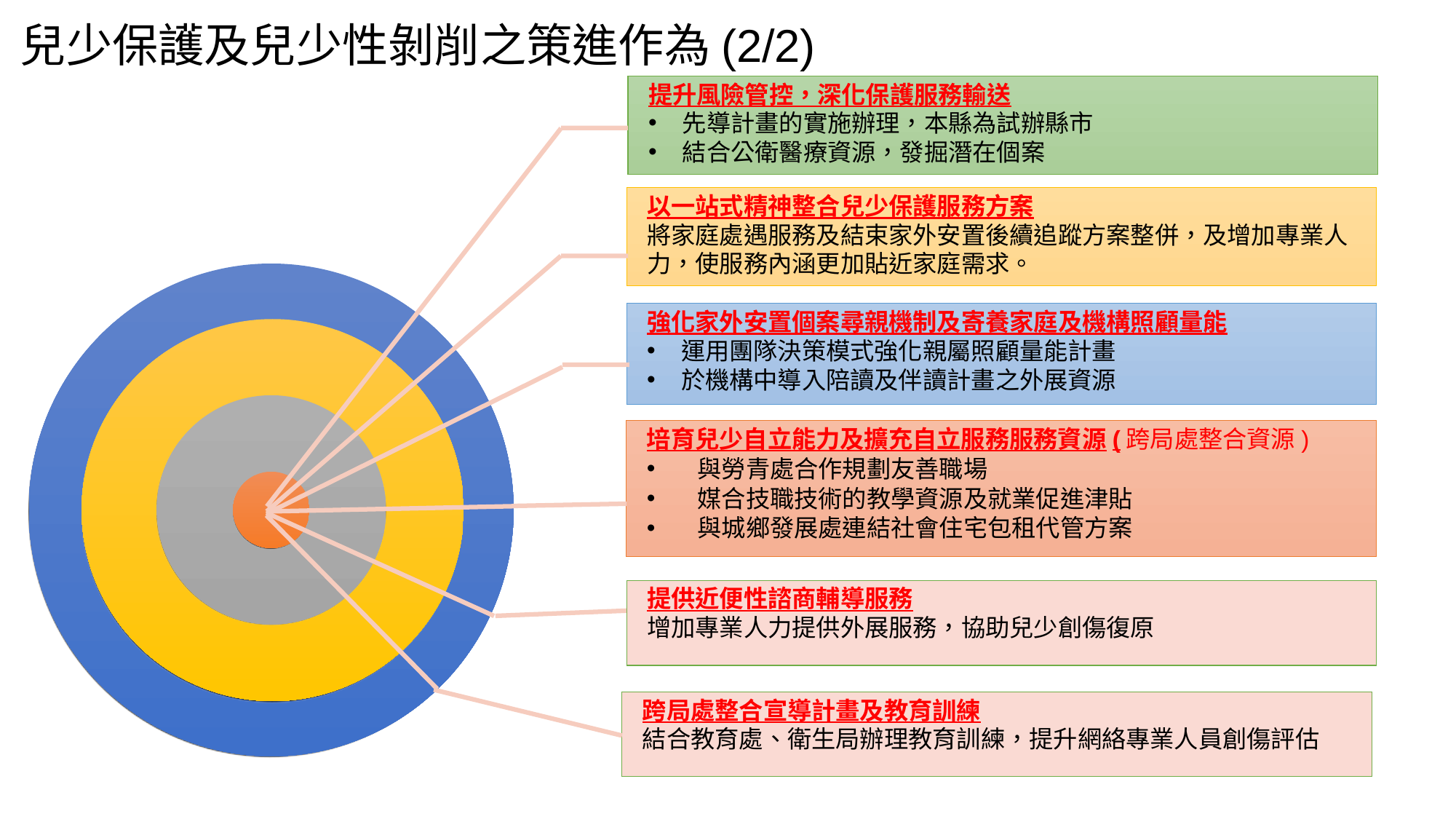

# 兒少保護及兒少性剝削之策進作為(2/2)
提升風險管控，深化保護服務輸送
先導計畫的實施辦理，本縣為試辦縣市
結合公衛醫療資源，發掘潛在個案

以一站式精神整合兒少保護服務方案
將家庭處遇服務及結束家外安置後續追蹤方案整併，及增加專業人力，使服務內涵更加貼近家庭需求。

強化家外安置個案尋親機制及寄養家庭及機構照顧量能
運用團隊決策模式強化親屬照顧量能計畫
於機構中導入陪讀及伴讀計畫之外展資源

培育兒少自立能力及擴充自立服務服務資源(跨局處整合資源)
  與勞青處合作規劃友善職場
  媒合技職技術的教學資源及就業促進津貼
  與城鄉發展處連結社會住宅包租代管方案

提供近便性諮商輔導服務
增加專業人力提供外展服務，協助兒少創傷復原

跨局處整合宣導計畫及教育訓練
結合教育處、衛生局辦理教育訓練，提升網絡專業人員創傷評估